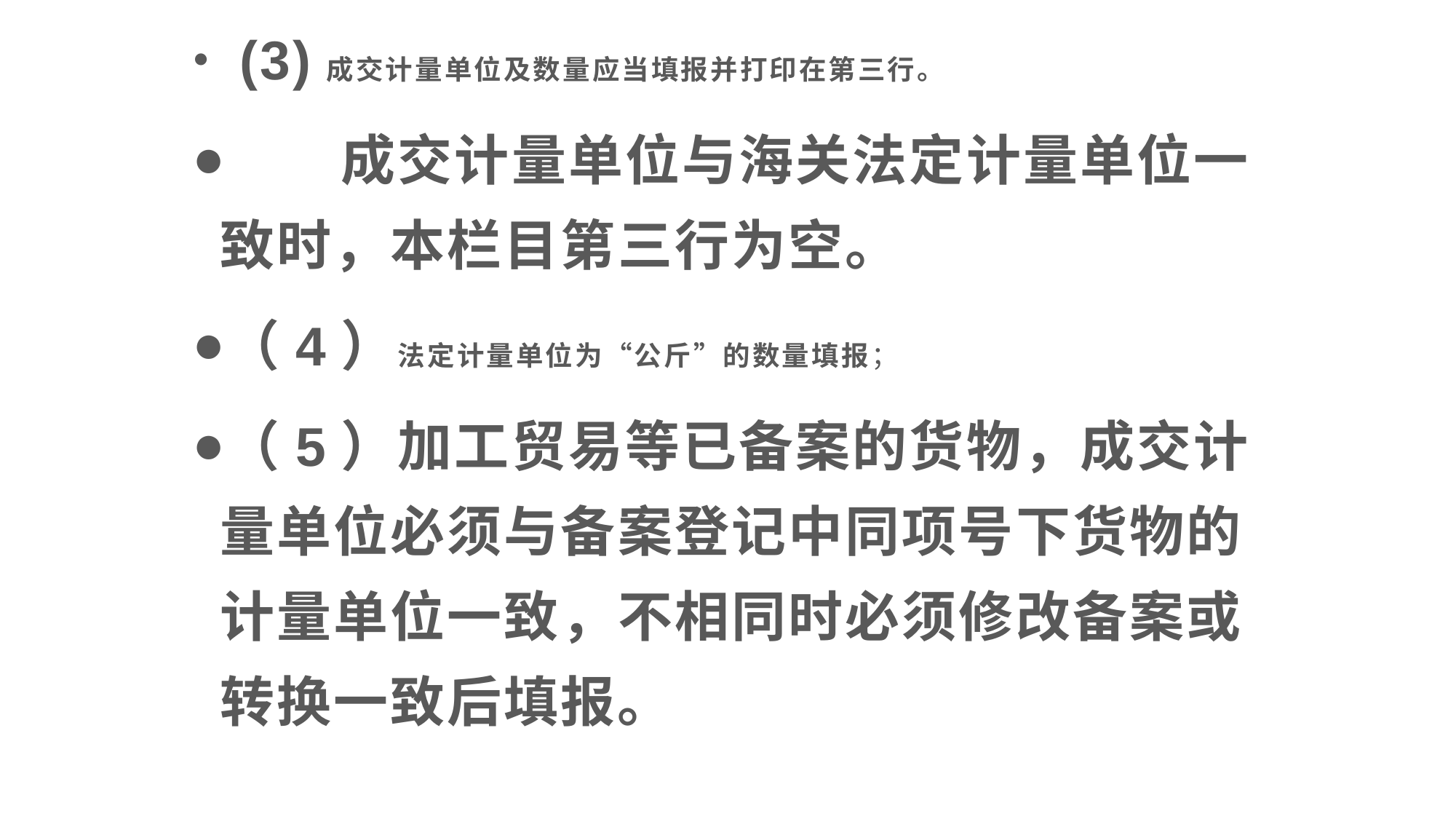

(3)成交计量单位及数量应当填报并打印在第三行。
       成交计量单位与海关法定计量单位一致时，本栏目第三行为空。
（4）法定计量单位为“公斤”的数量填报；
（5）加工贸易等已备案的货物，成交计量单位必须与备案登记中同项号下货物的计量单位一致，不相同时必须修改备案或转换一致后填报。